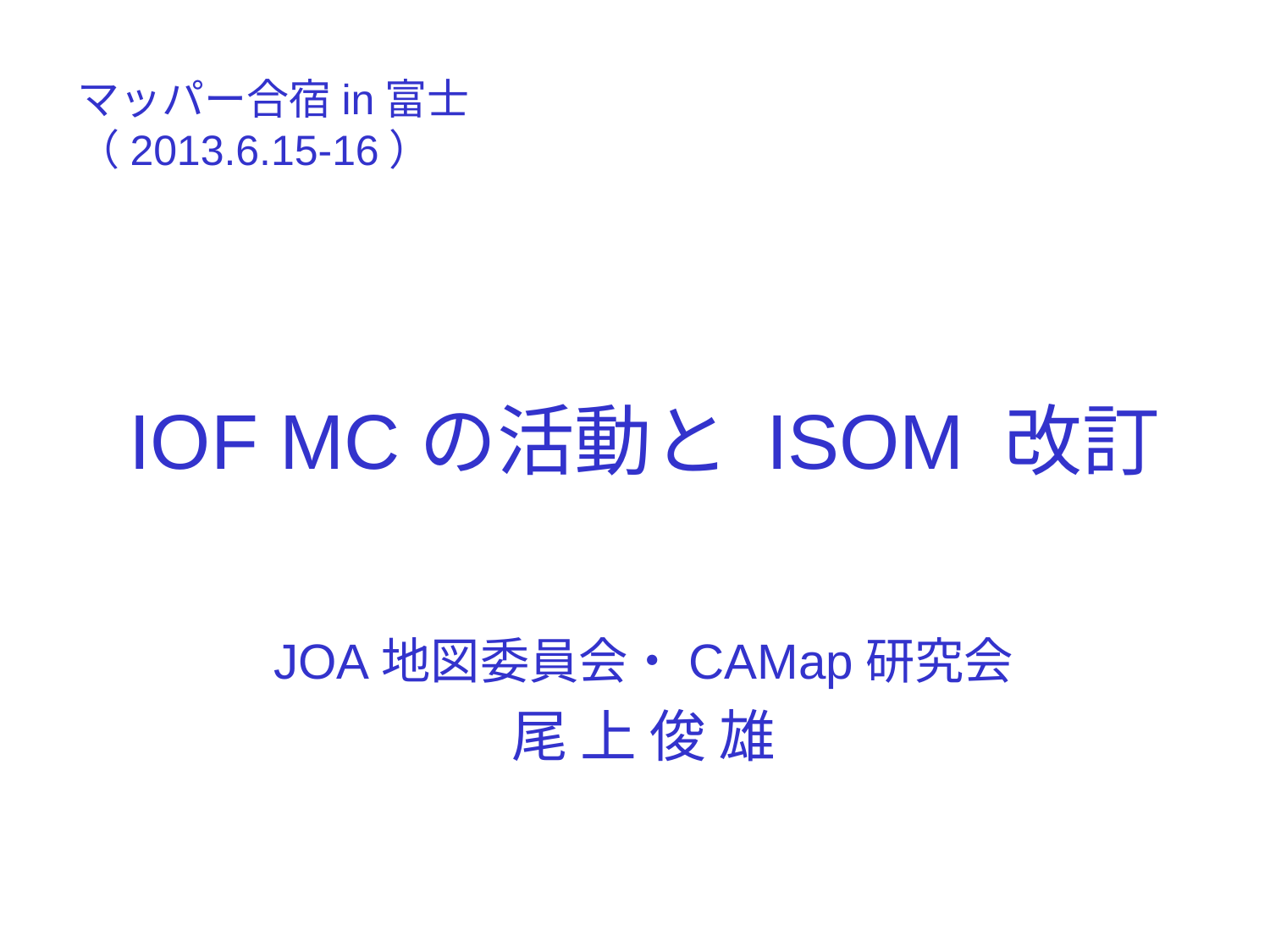

マッパー合宿in富士
（2013.6.15-16）
# IOF MCの活動と ISOM 改訂
JOA地図委員会・CAMap研究会
尾 上 俊 雄